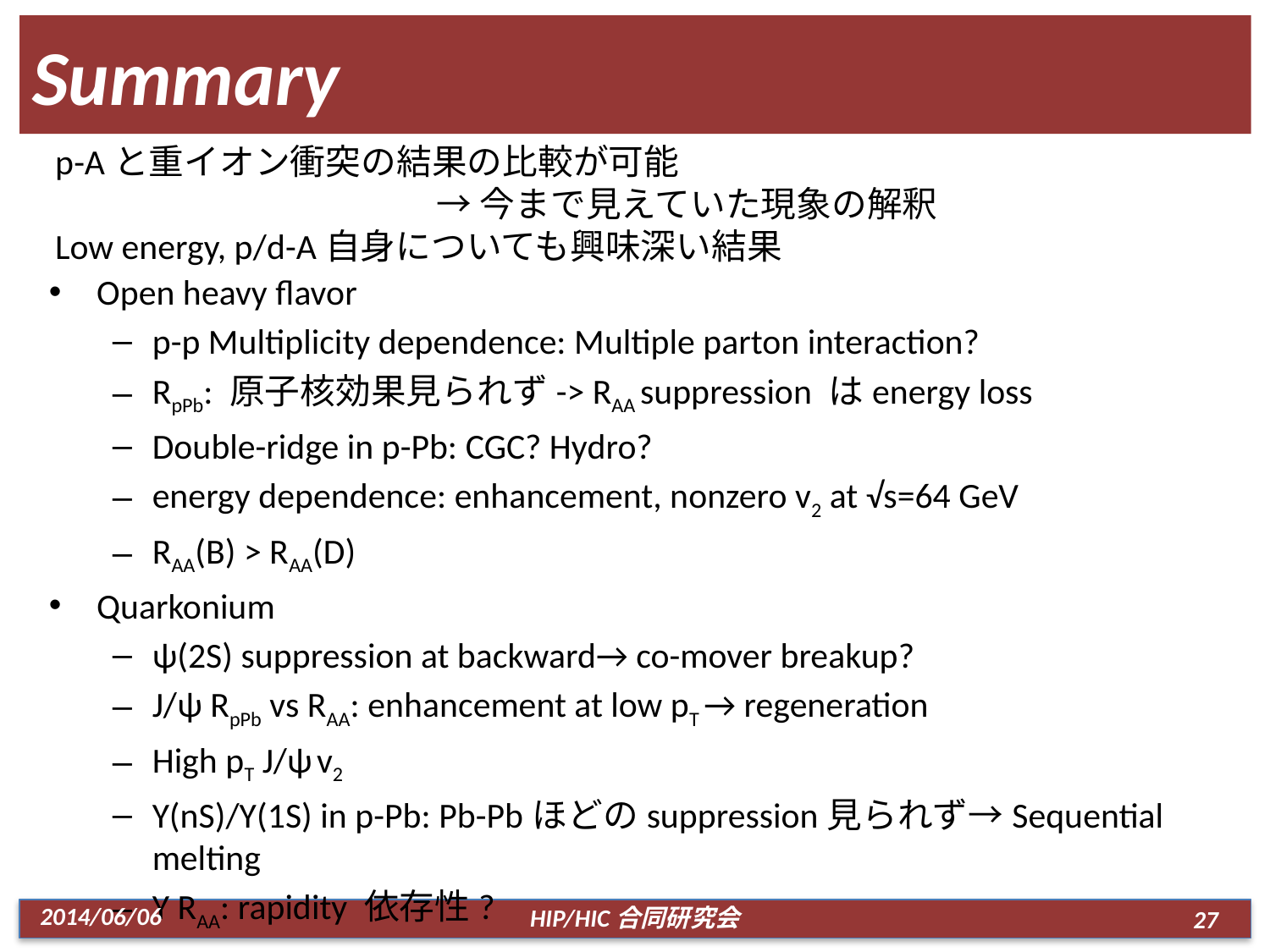

# Summary
p-Aと重イオン衝突の結果の比較が可能
			→今まで見えていた現象の解釈
Low energy, p/d-A自身についても興味深い結果
Open heavy flavor
p-p Multiplicity dependence: Multiple parton interaction?
RpPb: 原子核効果見られず-> RAA suppression はenergy loss
Double-ridge in p-Pb: CGC? Hydro?
energy dependence: enhancement, nonzero v2 at √s=64 GeV
RAA(B) > RAA(D)
Quarkonium
ψ(2S) suppression at backward→ co-mover breakup?
J/ψ RpPb vs RAA: enhancement at low pT → regeneration
High pT J/ψ v2
Υ(nS)/Υ(1S) in p-Pb: Pb-Pbほどのsuppression見られず→Sequential melting
Υ RAA: rapidity 依存性?

2014/06/06
HIP/HIC合同研究会
27